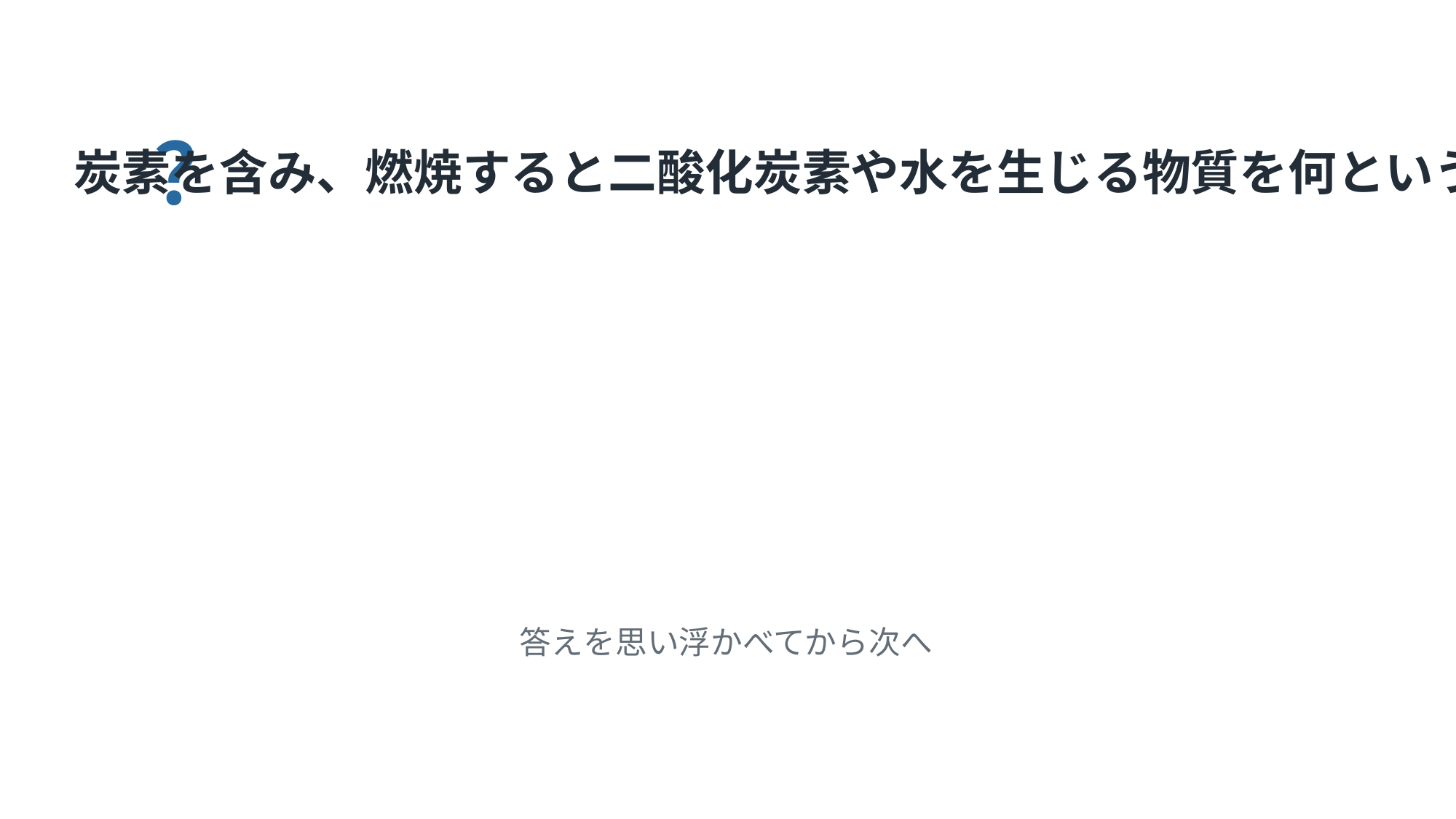

第1問
？
炭素を含み、燃焼すると二酸化炭素や水を生じる物質を何という？
答えを思い浮かべてから次へ